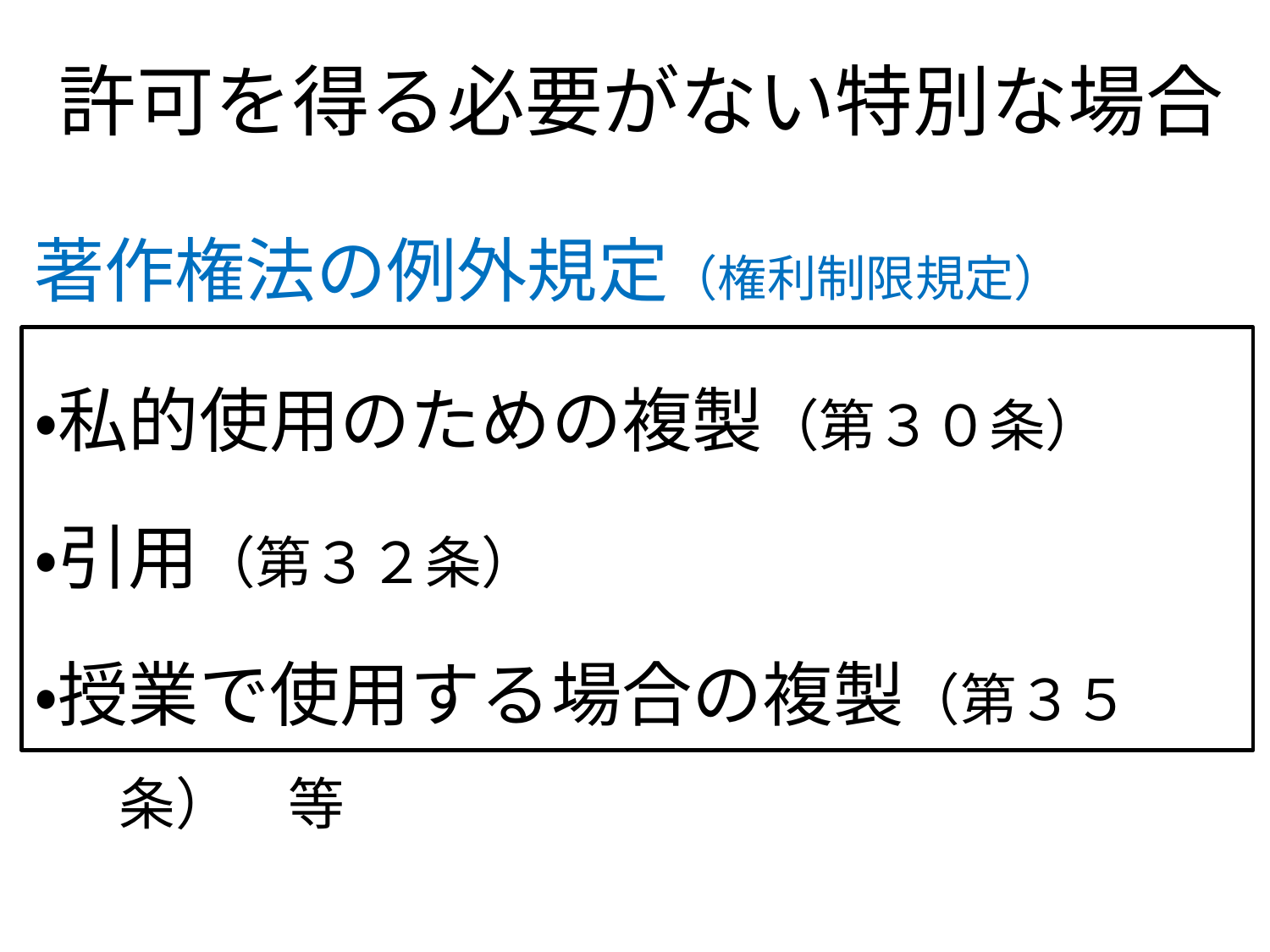

許可を得る必要がない特別な場合
著作権法の例外規定（権利制限規定）
・私的使用のための複製（第３０条）
・引用（第３２条）
・授業で使用する場合の複製（第３５条）　等